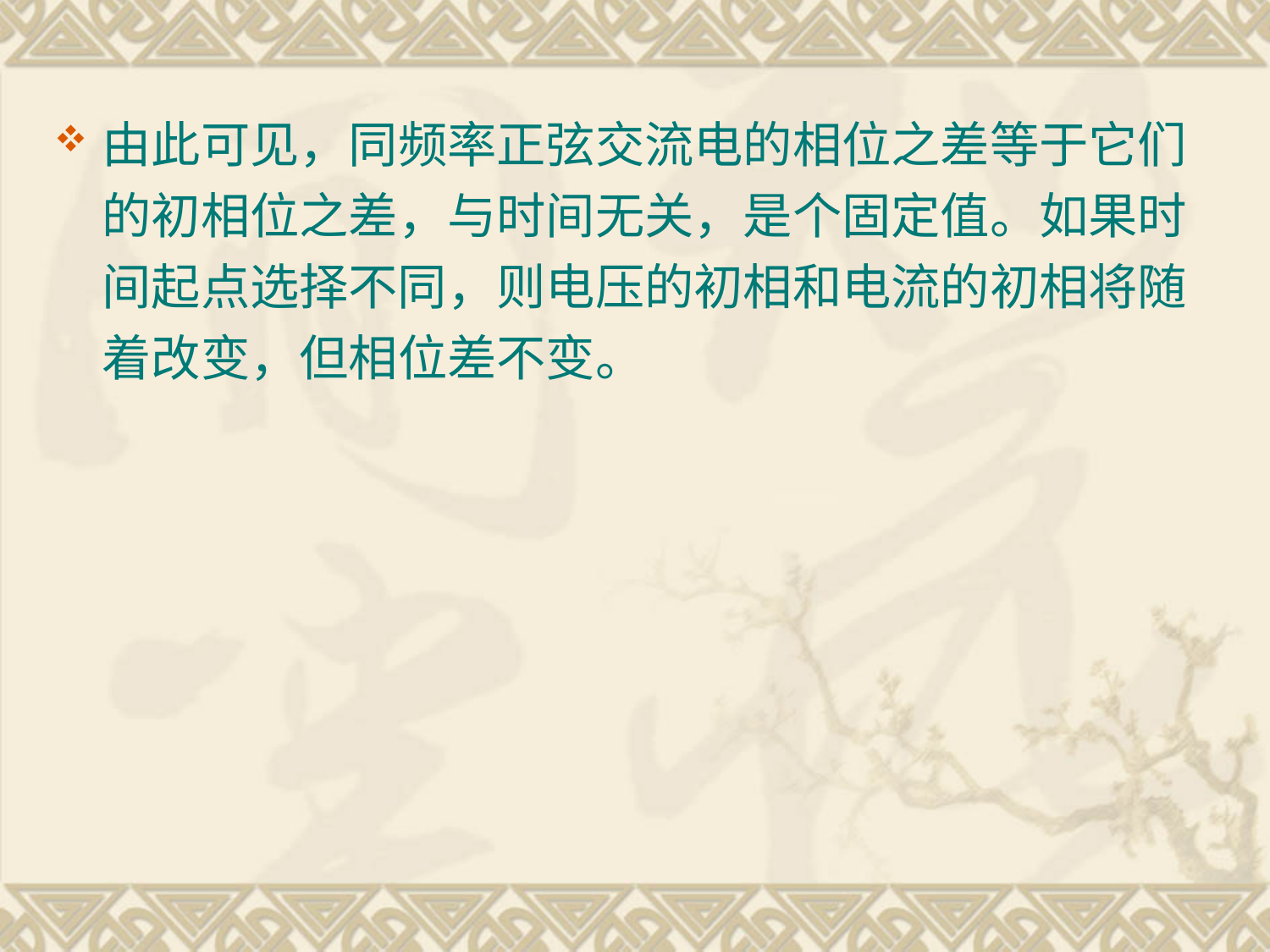

由此可见，同频率正弦交流电的相位之差等于它们的初相位之差，与时间无关，是个固定值。如果时间起点选择不同，则电压的初相和电流的初相将随着改变，但相位差不变。